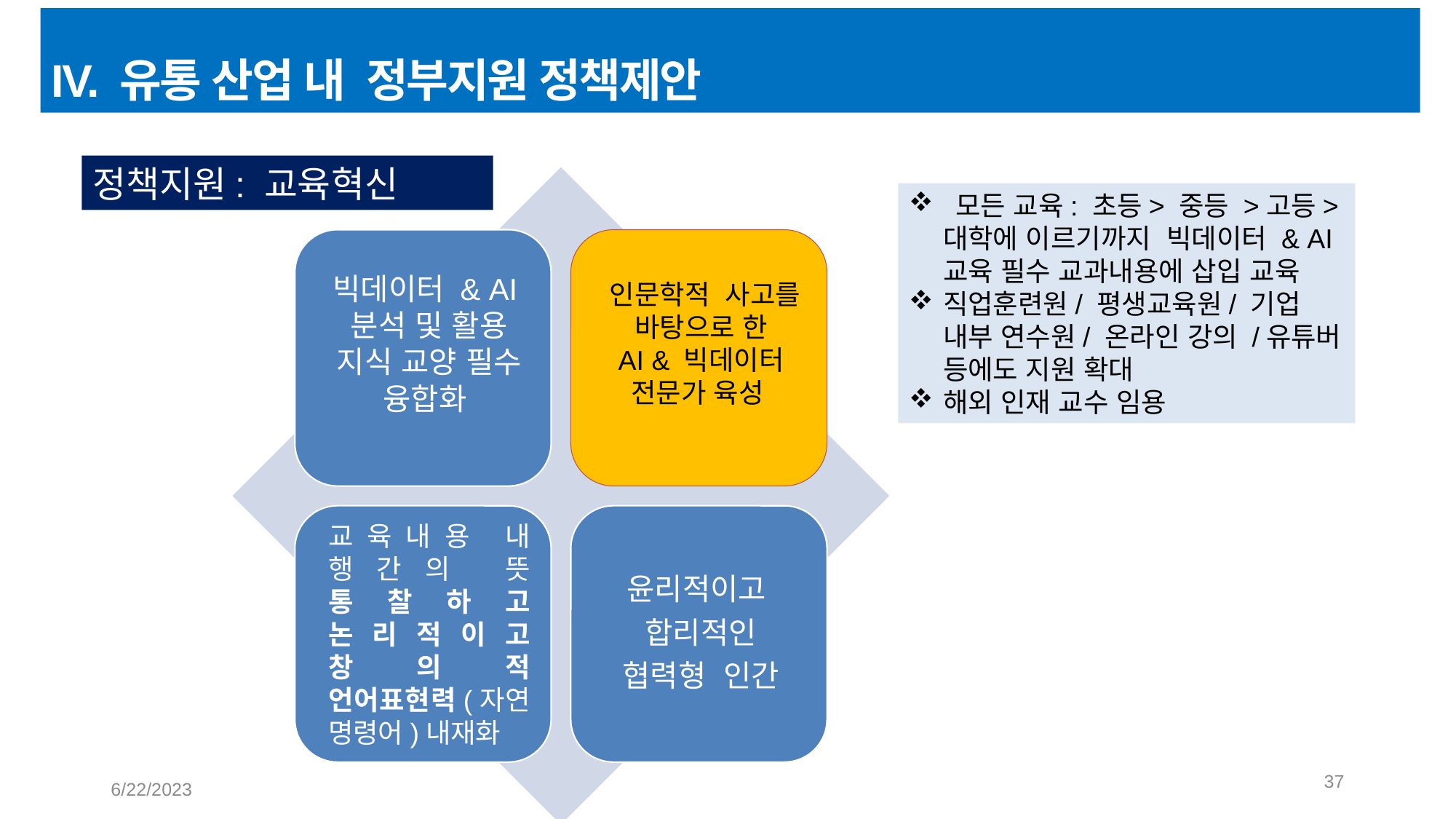

IV. 유통 산업 내  정부지원 정책제안

정책지원: 교육혁신
빅데이터 & AI  분석 및 활용 지식 교양 필수 융합화

인문학적  사고를 바탕으로 한
AI & 빅데이터
전문가 육성

교육내용 내 행간의 뜻 통찰하고 논리적이고 창의적 언어표현력(자연 명령어)내재화
윤리적이고
합리적인
협력형  인간
 모든 교육: 초등> 중등 >고등> 대학에 이르기까지  빅데이터 & AI 교육 필수 교과내용에 삽입 교육
직업훈련원/ 평생교육원/ 기업 내부 연수원/ 온라인 강의 /유튜버 등에도 지원 확대
해외 인재 교수 임용
37
6/22/2023